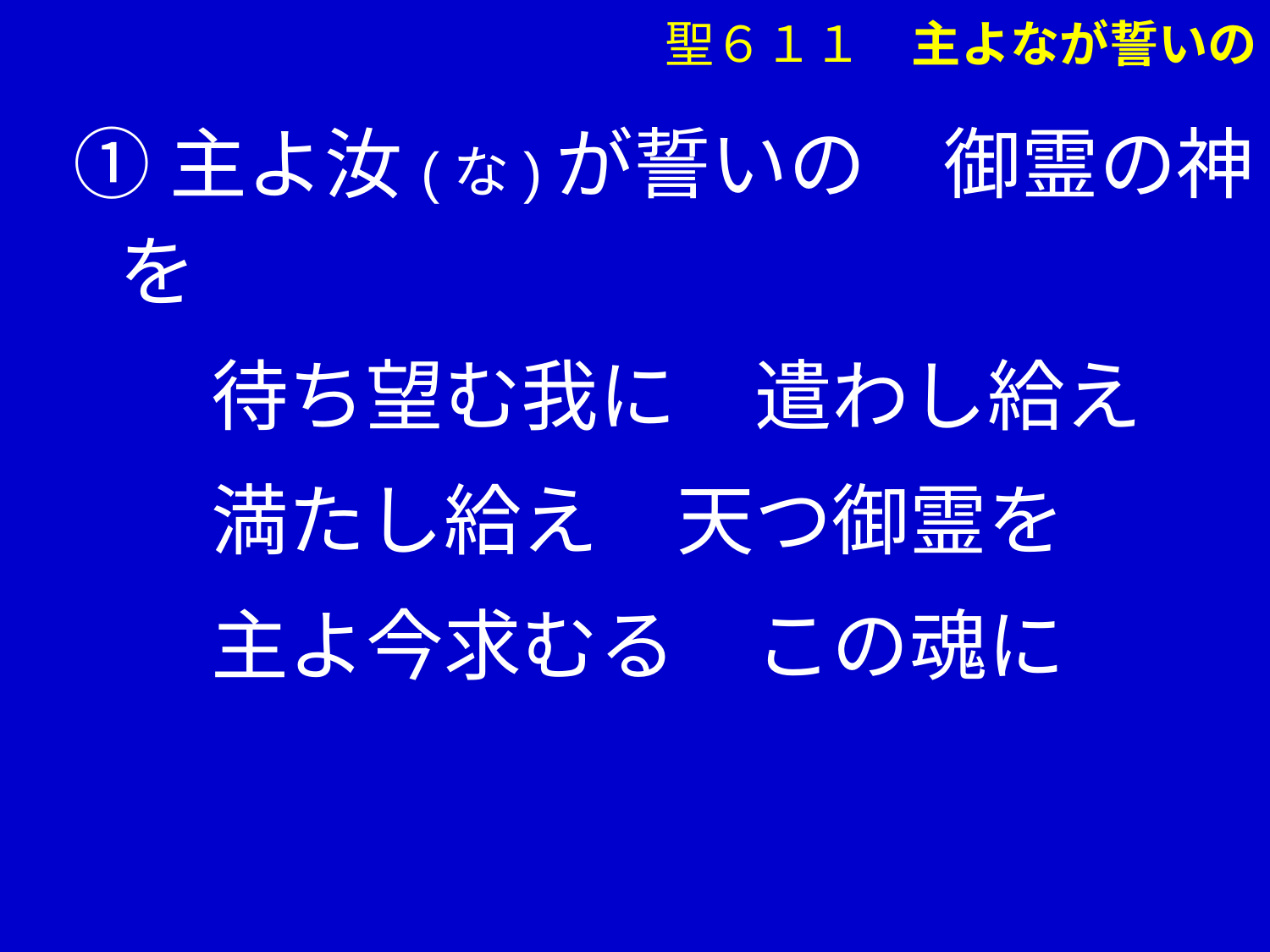

①主よ汝(な)が誓いの　御霊の神を
　　待ち望む我に　遣わし給え
　　満たし給え　天つ御霊を
　　主よ今求むる　この魂に
聖６１１　主よなが誓いの